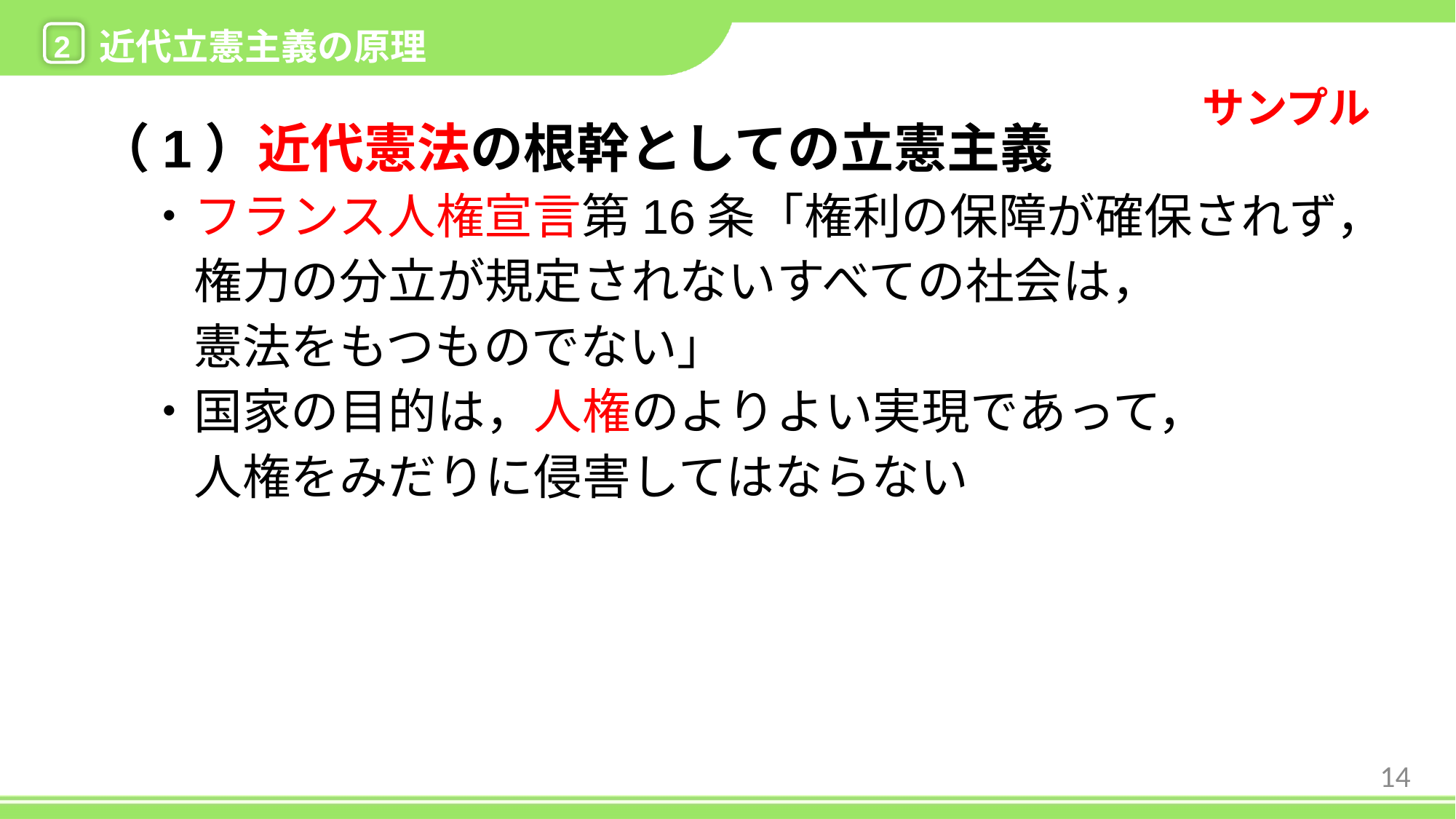

2
近代立憲主義の原理
（1）近代憲法の根幹としての立憲主義
　・フランス人権宣言第16条「権利の保障が確保されず，
　　権力の分立が規定されないすべての社会は，
　　憲法をもつものでない」
　・国家の目的は，人権のよりよい実現であって，
　　人権をみだりに侵害してはならない